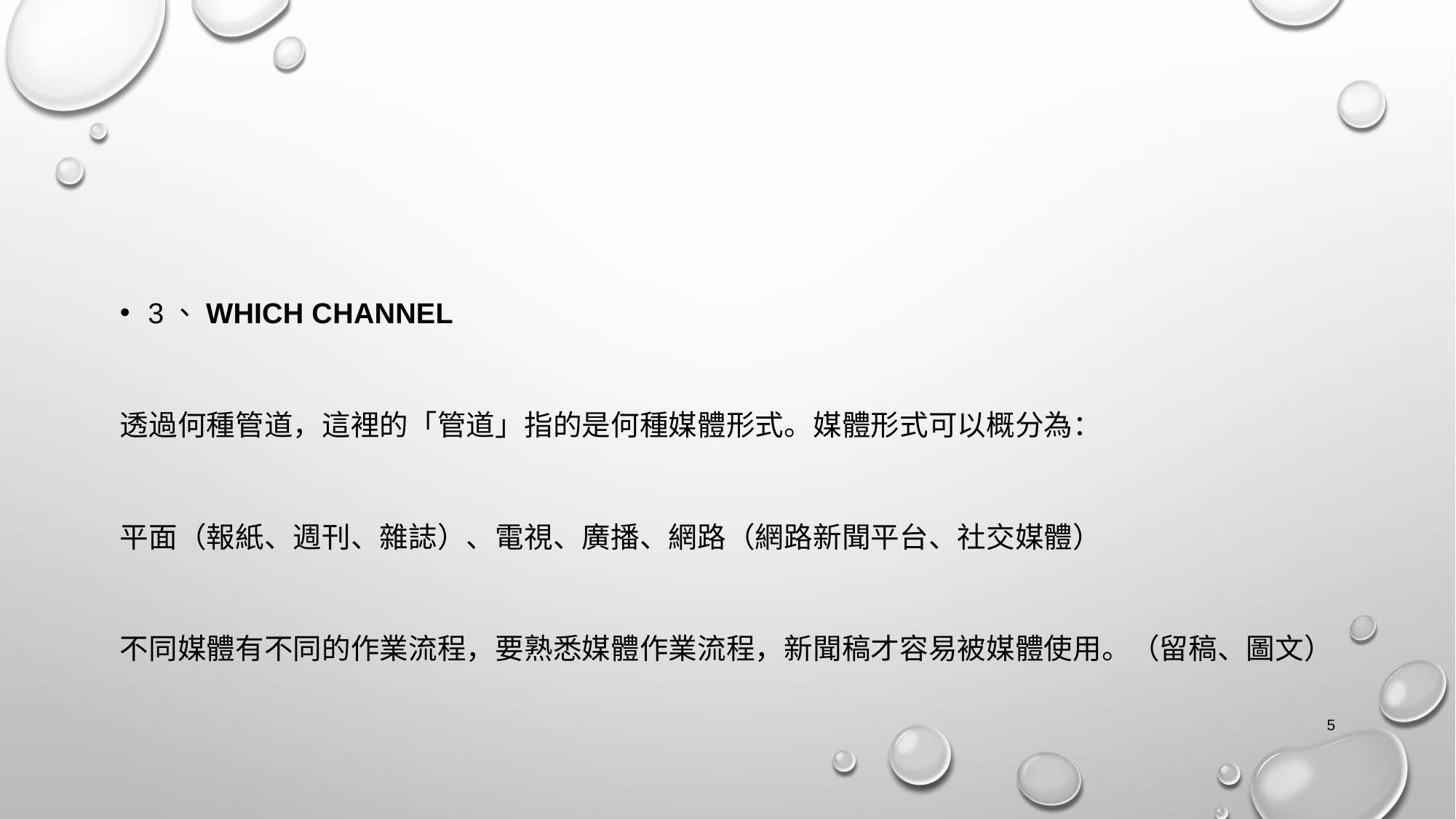

#
3、which channel

透過何種管道，這裡的「管道」指的是何種媒體形式。媒體形式可以概分為：

平面（報紙、週刊、雜誌）、電視、廣播、網路（網路新聞平台、社交媒體）

不同媒體有不同的作業流程，要熟悉媒體作業流程，新聞稿才容易被媒體使用。（留稿、圖文）

5